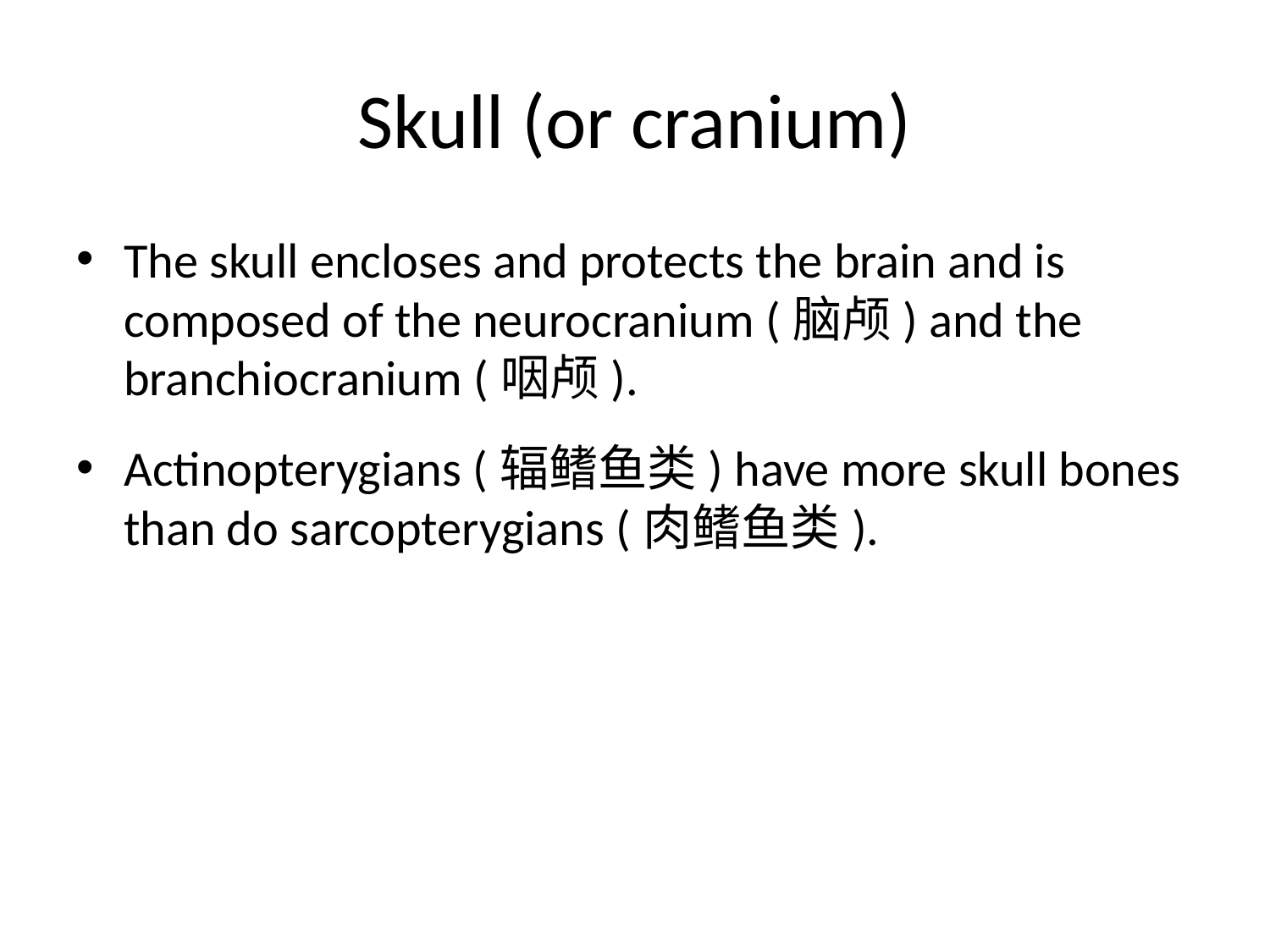

# Skull (or cranium)
The skull encloses and protects the brain and is composed of the neurocranium (脑颅) and the branchiocranium (咽颅).
Actinopterygians (辐鳍鱼类) have more skull bones than do sarcopterygians (肉鳍鱼类).